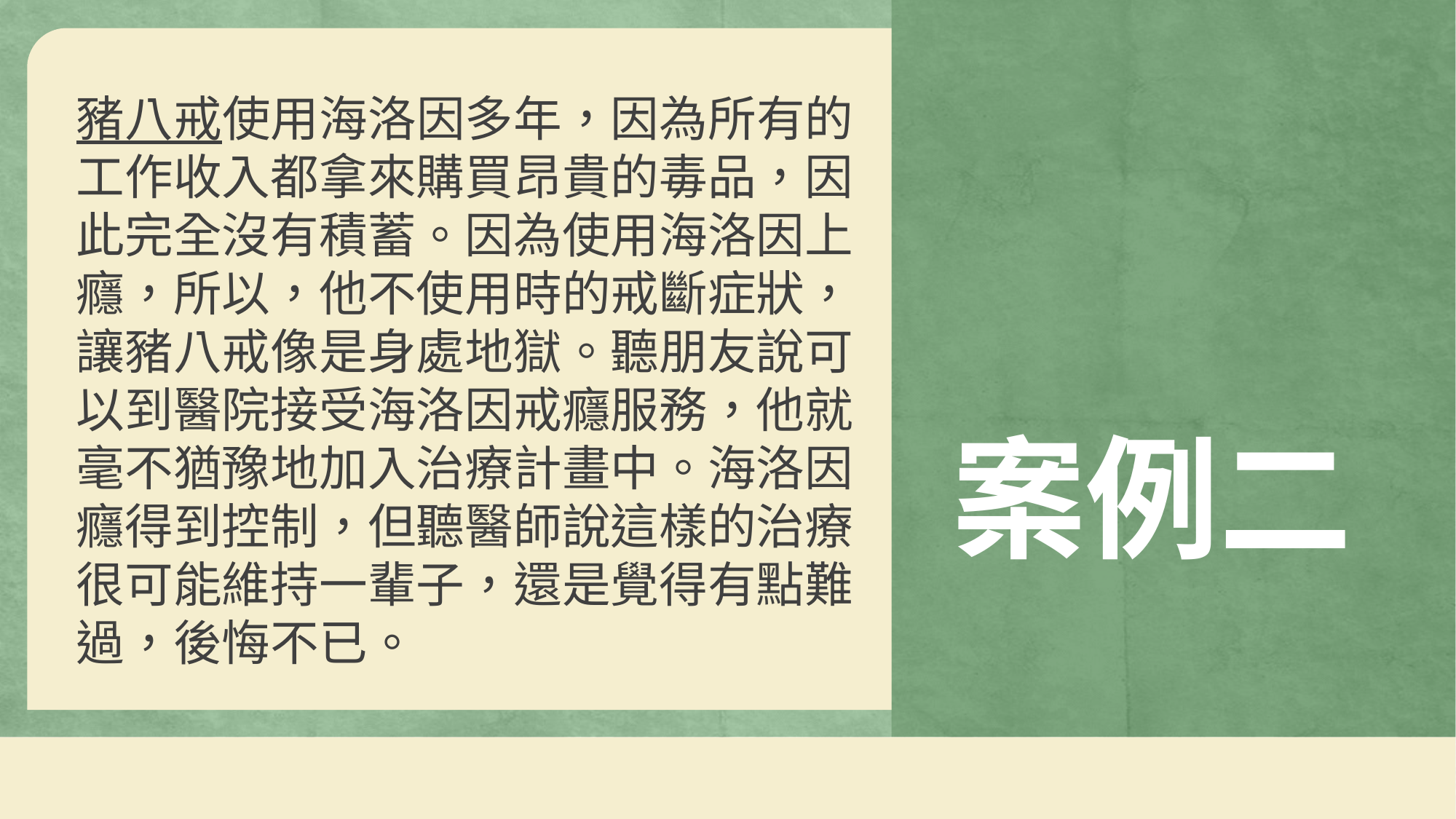

# 案例二
豬八戒使用海洛因多年，因為所有的工作收入都拿來購買昂貴的毒品，因此完全沒有積蓄。因為使用海洛因上癮，所以，他不使用時的戒斷症狀，讓豬八戒像是身處地獄。聽朋友說可以到醫院接受海洛因戒癮服務，他就毫不猶豫地加入治療計畫中。海洛因癮得到控制，但聽醫師說這樣的治療很可能維持一輩子，還是覺得有點難過，後悔不已。